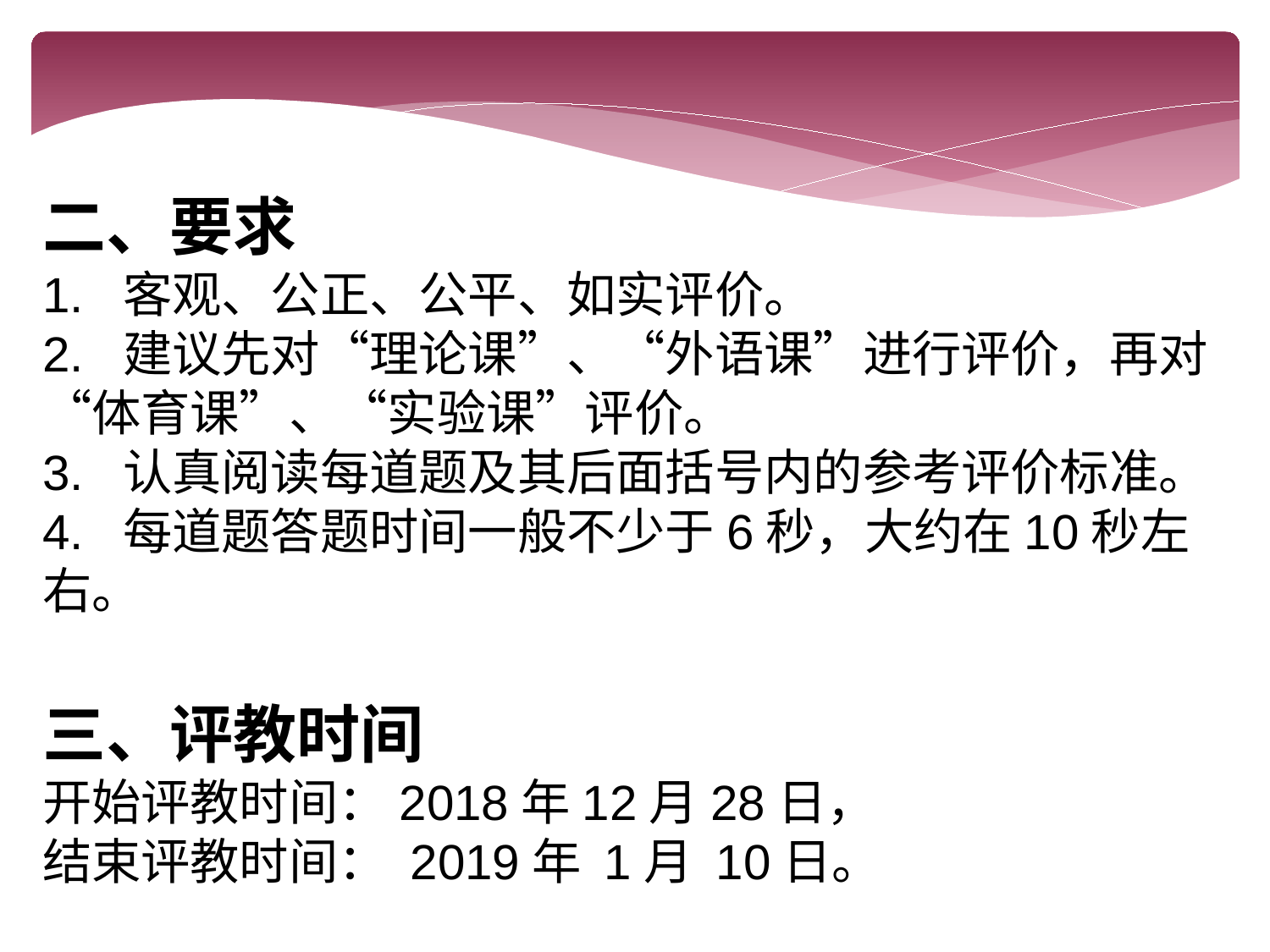

二、要求
1.  客观、公正、公平、如实评价。
2.  建议先对“理论课”、“外语课”进行评价，再对“体育课”、“实验课”评价。
3.  认真阅读每道题及其后面括号内的参考评价标准。
4.  每道题答题时间一般不少于6秒，大约在10秒左右。

三、评教时间
开始评教时间：2018年12月28日，
结束评教时间： 2019年 1月 10日。